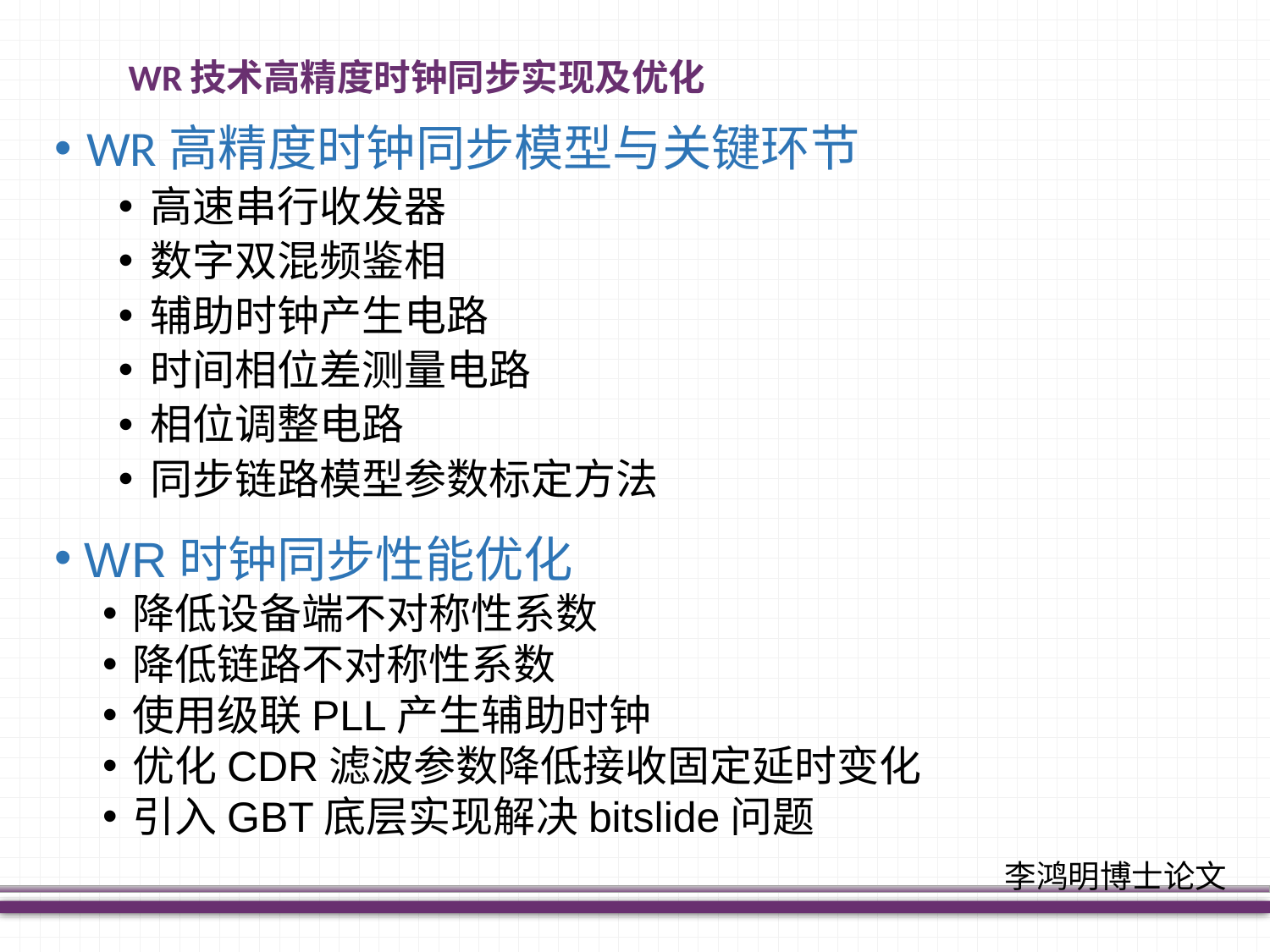

WR技术高精度时钟同步实现及优化
WR高精度时钟同步模型与关键环节
高速串行收发器
数字双混频鉴相
辅助时钟产生电路
时间相位差测量电路
相位调整电路
同步链路模型参数标定方法

WR时钟同步性能优化
降低设备端不对称性系数
降低链路不对称性系数
使用级联PLL产生辅助时钟
优化CDR滤波参数降低接收固定延时变化
引入GBT底层实现解决bitslide问题
李鸿明博士论文